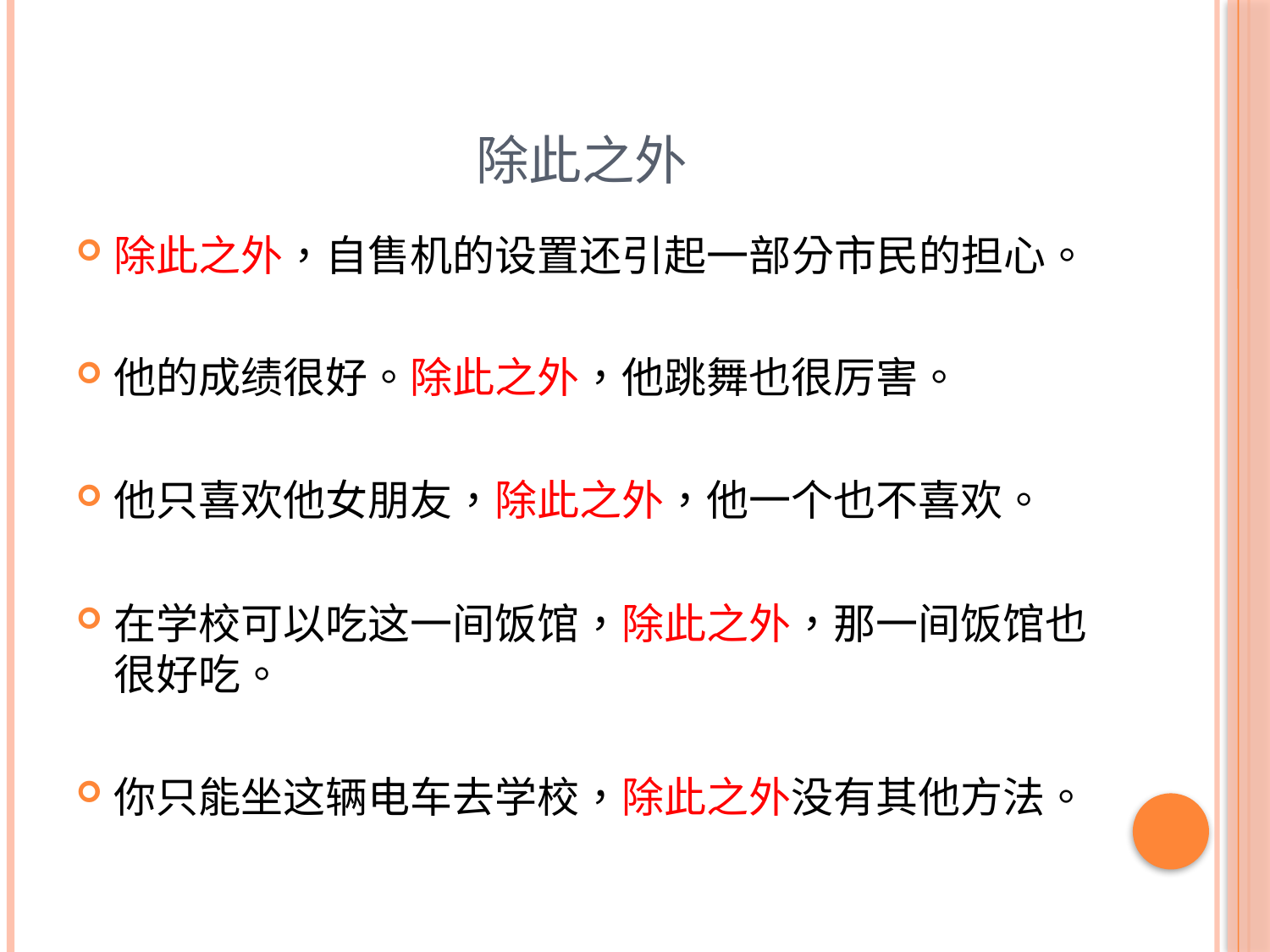

# 除此之外
除此之外，自售机的设置还引起一部分市民的担心。

他的成绩很好。除此之外，他跳舞也很厉害。

他只喜欢他女朋友，除此之外，他一个也不喜欢。

在学校可以吃这一间饭馆，除此之外，那一间饭馆也很好吃。

你只能坐这辆电车去学校，除此之外没有其他方法。